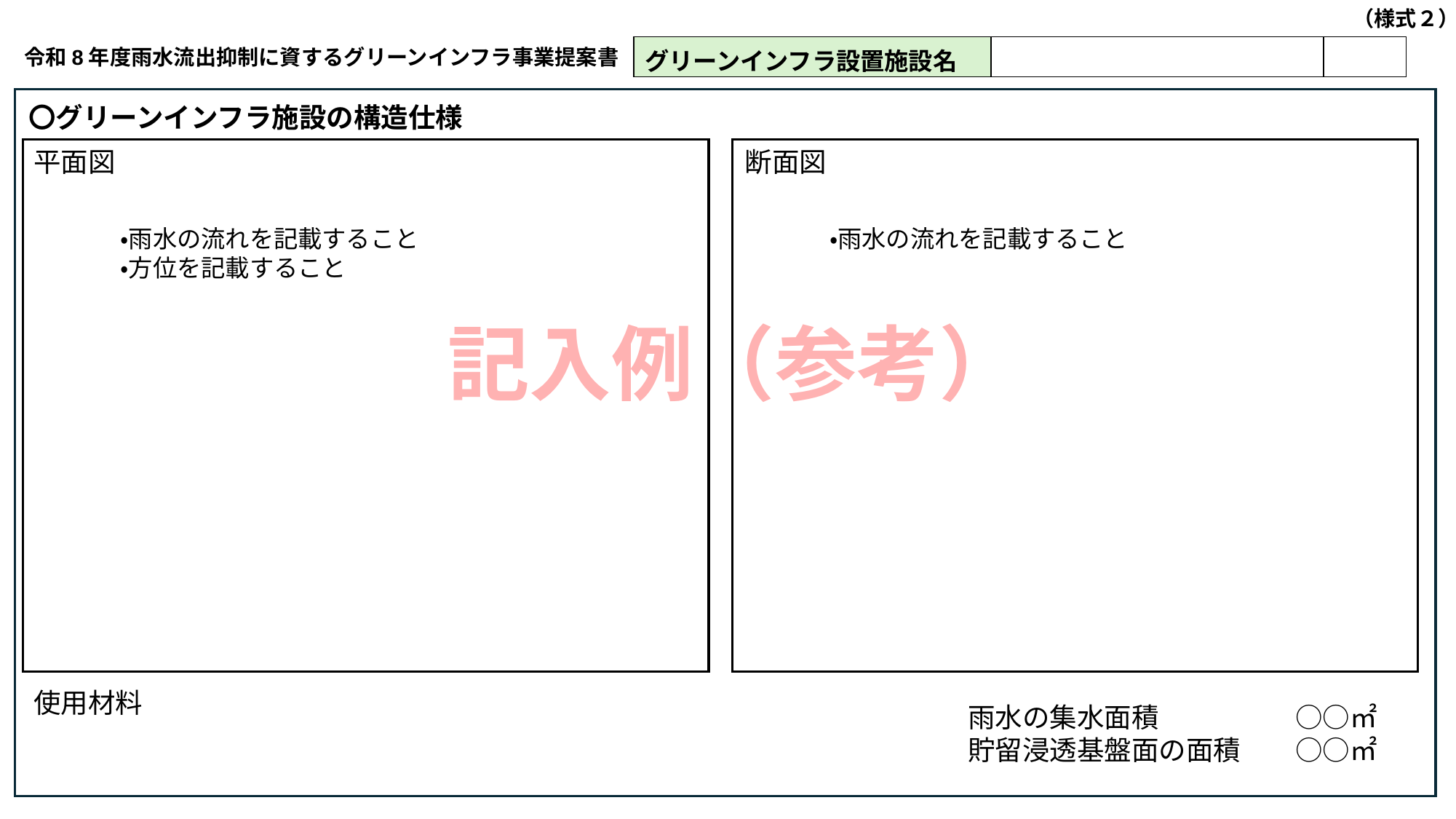

（様式２）
| グリーンインフラ設置施設名 |  |  |
| --- | --- | --- |
令和8年度雨水流出抑制に資するグリーンインフラ事業提案書

〇グリーンインフラ施設の構造仕様
平面図

断面図
・雨水の流れを記載すること
・方位を記載すること
・雨水の流れを記載すること
記入例（参考）
使用材料
雨水の集水面積　　　　　○○㎡
貯留浸透基盤面の面積　　○○㎡